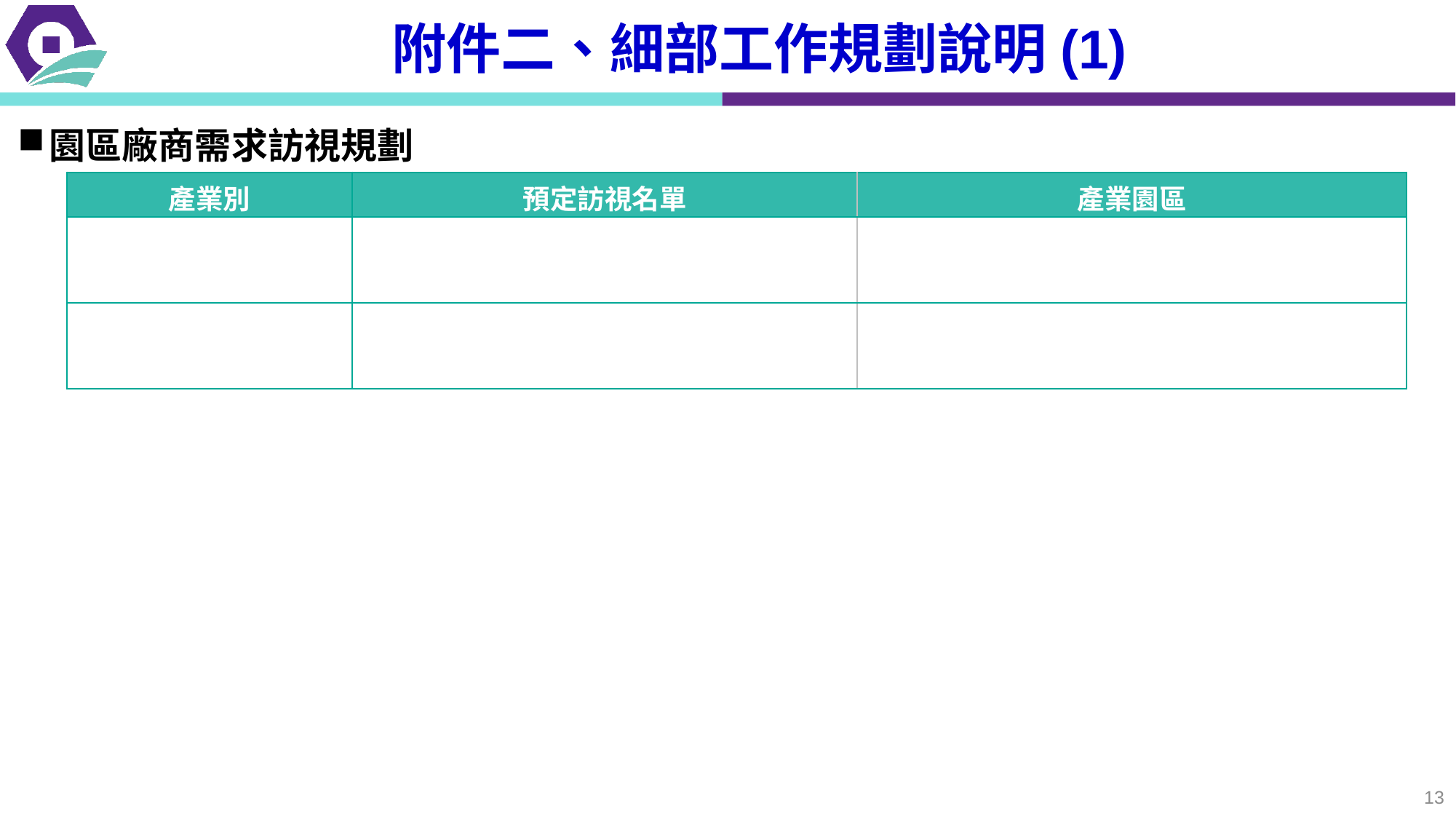

附件二、細部工作規劃說明(1)
園區廠商需求訪視規劃
| 產業別 | 預定訪視名單 | 產業園區 |
| --- | --- | --- |
|  |  |  |
|  |  |  |
13